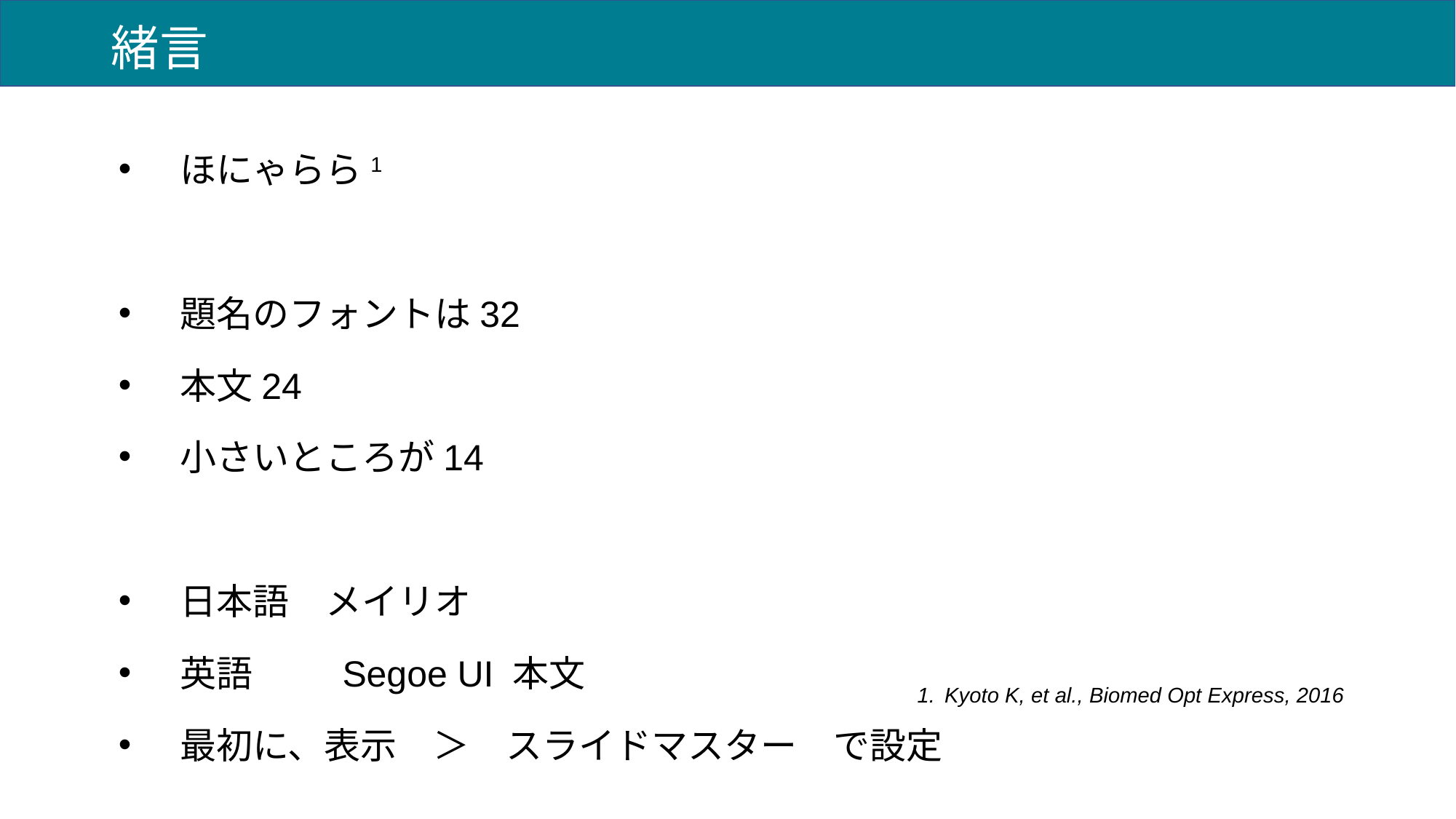

# 緒言
ほにゃらら1

題名のフォントは32
本文24
小さいところが14

日本語　メイリオ
英語　　 Segoe UI 本文
最初に、表示　＞　スライドマスター　で設定

Kyoto K, et al., Biomed Opt Express, 2016